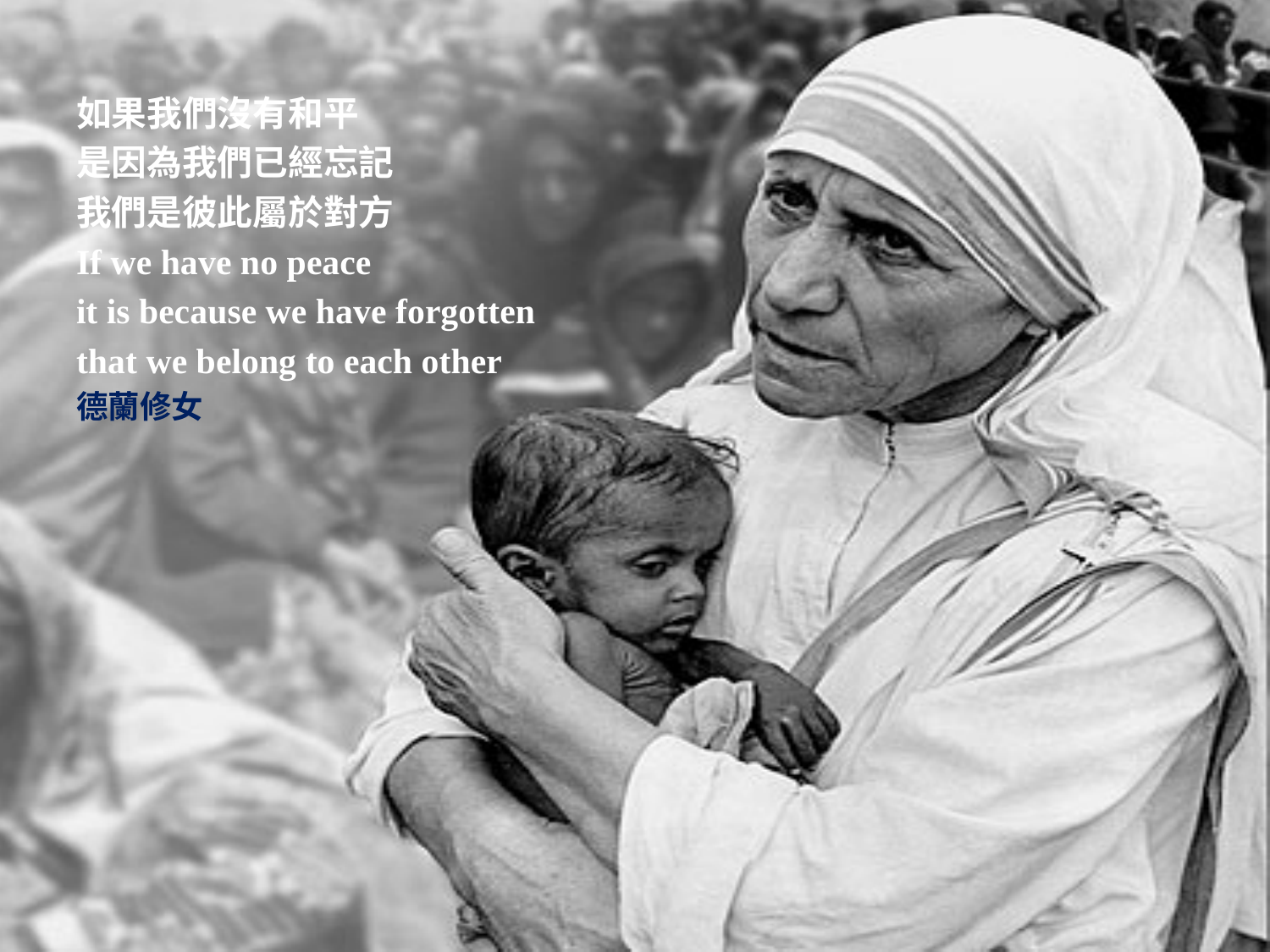

如果我們沒有和平
是因為我們已經忘記
我們是彼此屬於對方
If we have no peace
it is because we have forgotten
that we belong to each other
德蘭修女